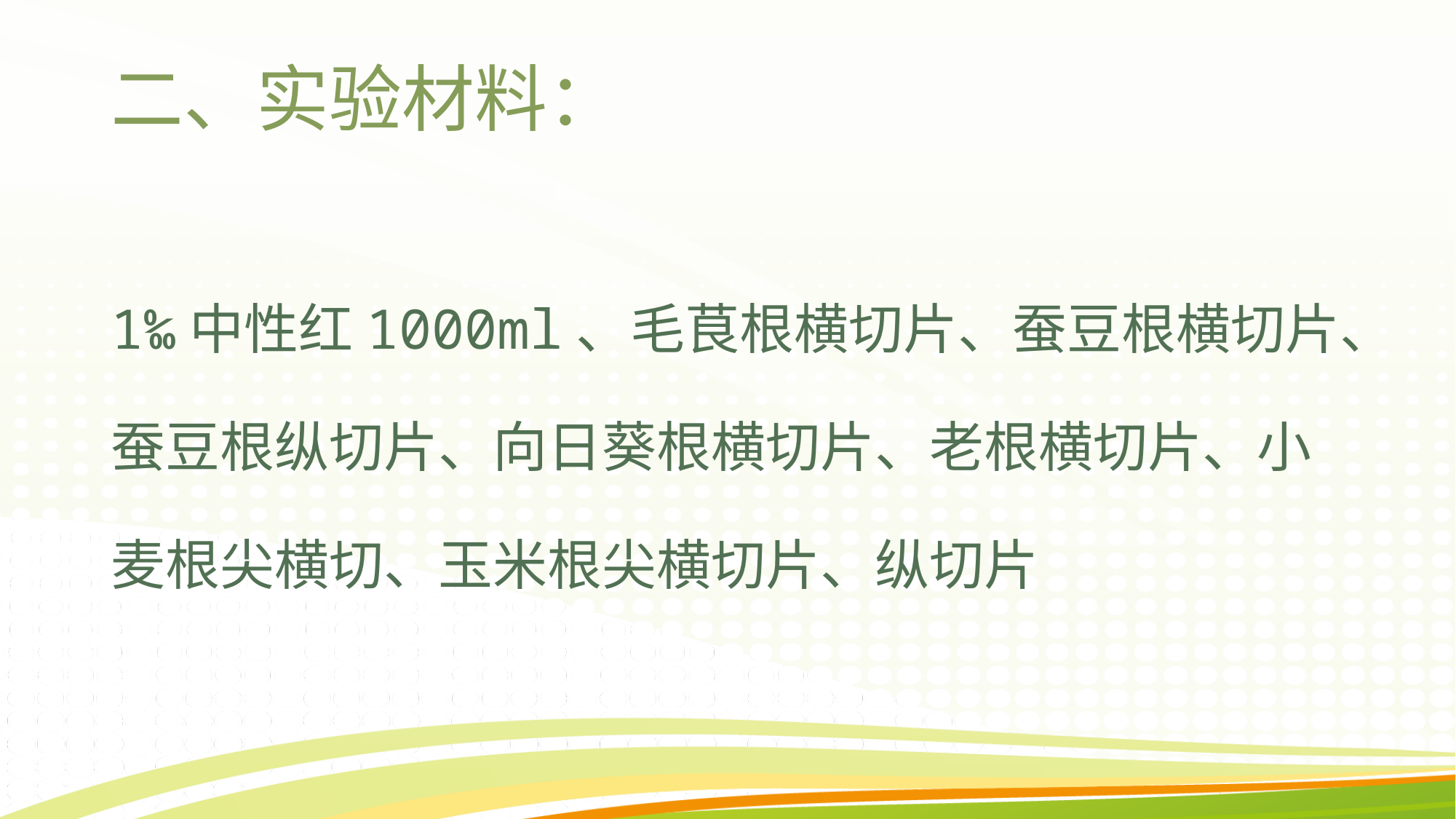

# 二、实验材料：

1‰中性红1000ml、毛茛根横切片、蚕豆根横切片、蚕豆根纵切片、向日葵根横切片、老根横切片、小麦根尖横切、玉米根尖横切片、纵切片